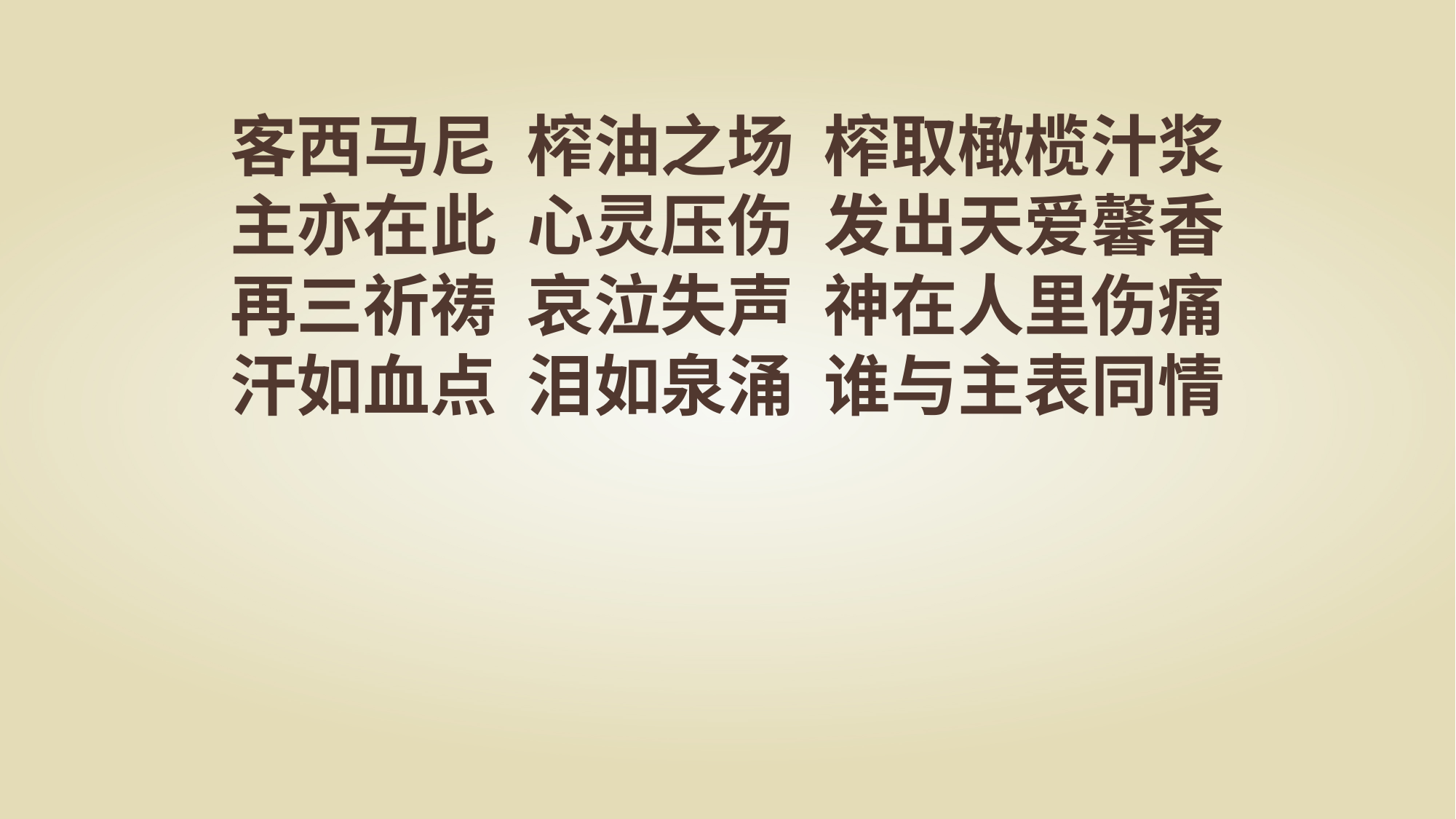

客西马尼  榨油之场  榨取橄榄汁浆
主亦在此  心灵压伤  发出天爱馨香
再三祈祷  哀泣失声  神在人里伤痛
汗如血点  泪如泉涌  谁与主表同情